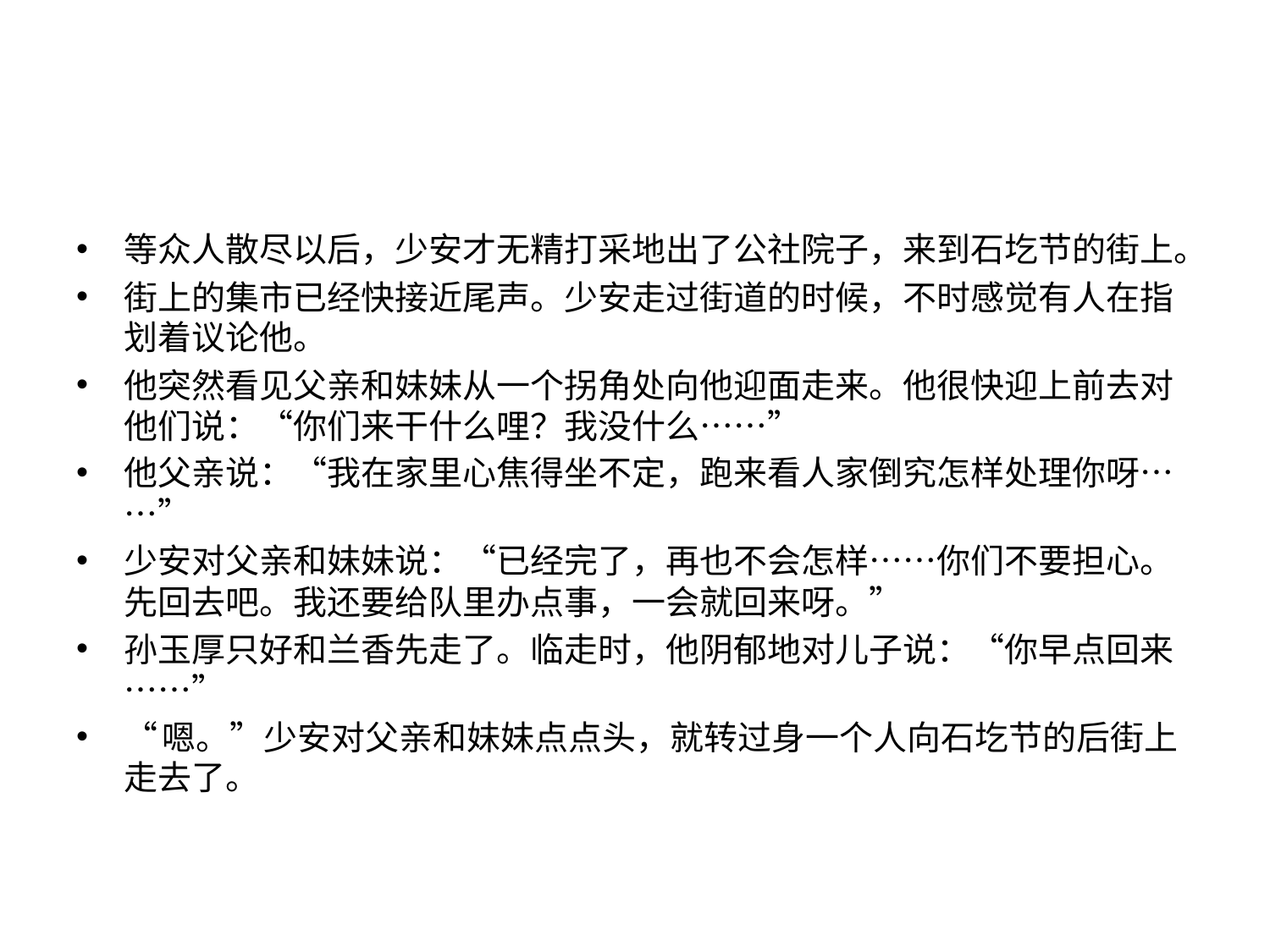

#
等众人散尽以后，少安才无精打采地出了公社院子，来到石圪节的街上。
街上的集市已经快接近尾声。少安走过街道的时候，不时感觉有人在指划着议论他。
他突然看见父亲和妹妹从一个拐角处向他迎面走来。他很快迎上前去对他们说：“你们来干什么哩？我没什么……”
他父亲说：“我在家里心焦得坐不定，跑来看人家倒究怎样处理你呀……”
少安对父亲和妹妹说：“已经完了，再也不会怎样……你们不要担心。先回去吧。我还要给队里办点事，一会就回来呀。”
孙玉厚只好和兰香先走了。临走时，他阴郁地对儿子说：“你早点回来……”
“嗯。”少安对父亲和妹妹点点头，就转过身一个人向石圪节的后街上走去了。